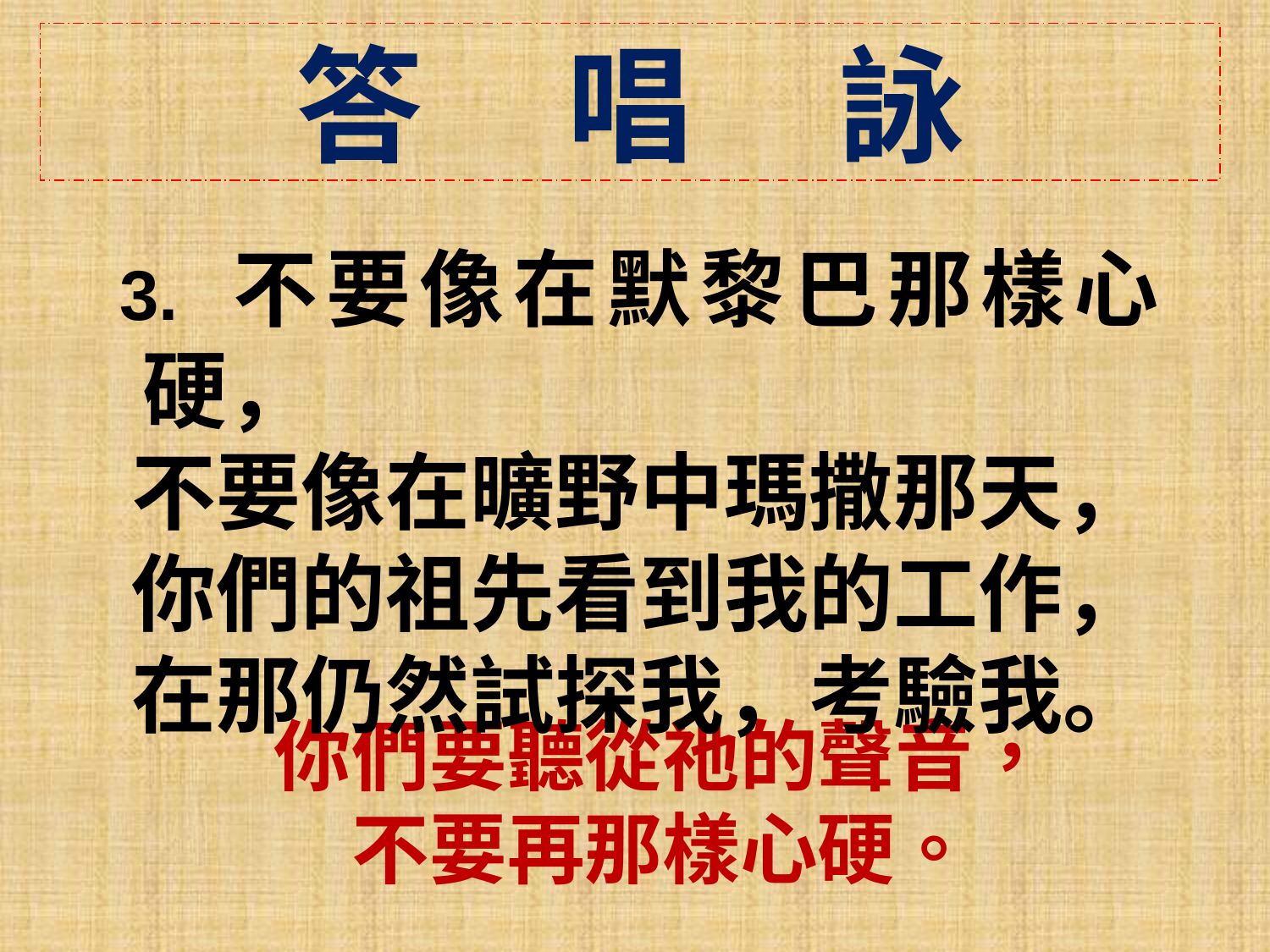

答     唱     詠
       3. 不要像在默黎巴那樣心硬，
          不要像在曠野中瑪撒那天，
          你們的祖先看到我的工作，
          在那仍然試探我，考驗我。
你們要聽從祂的聲音，
不要再那樣心硬。